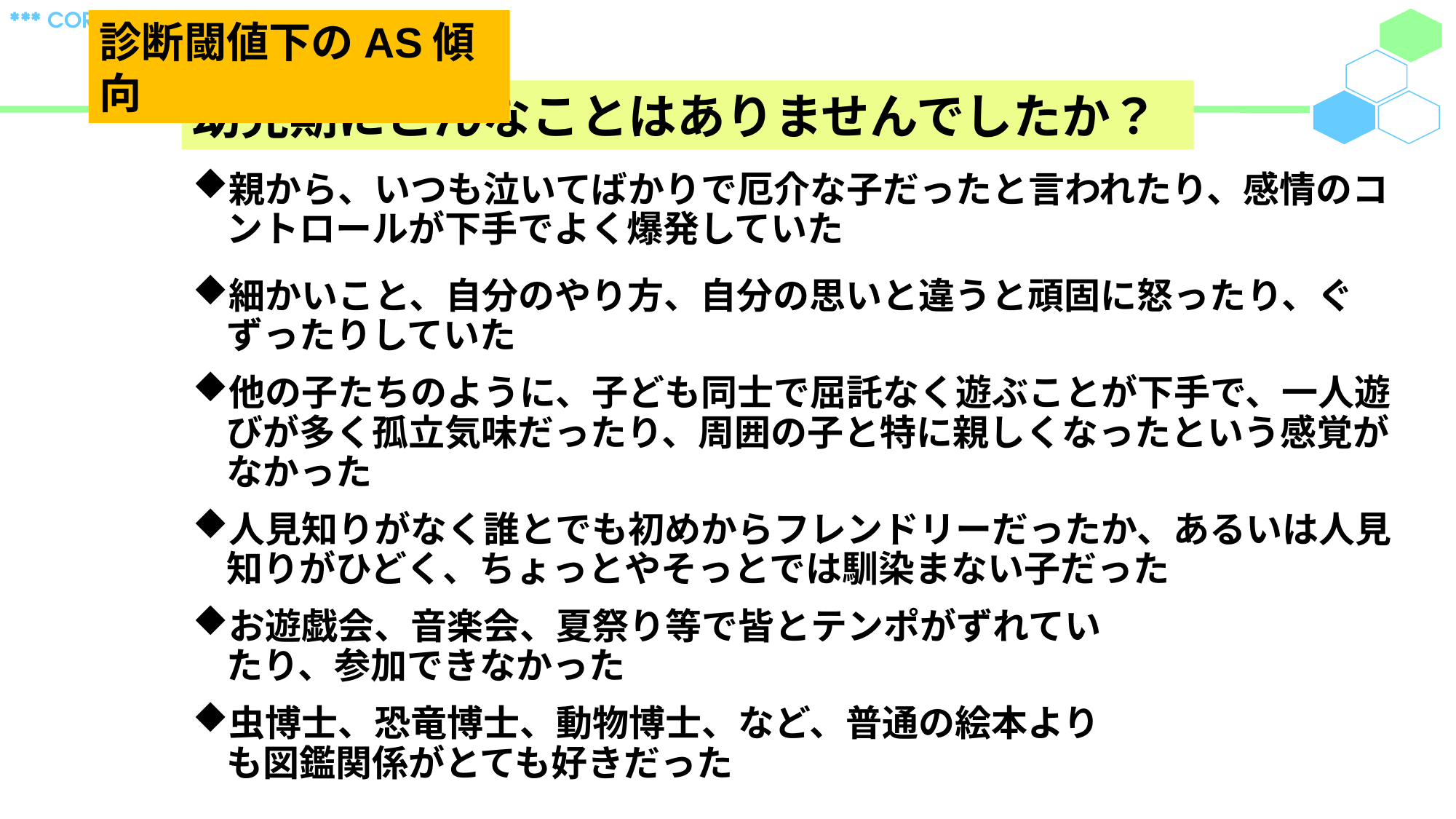

診断閾値下のAS傾向
幼児期にこんなことはありませんでしたか？
親から、いつも泣いてばかりで厄介な子だったと言われたり、感情のコントロールが下手でよく爆発していた
細かいこと、自分のやり方、自分の思いと違うと頑固に怒ったり、ぐずったりしていた
他の子たちのように、子ども同士で屈託なく遊ぶことが下手で、一人遊びが多く孤立気味だったり、周囲の子と特に親しくなったという感覚がなかった
人見知りがなく誰とでも初めからフレンドリーだったか、あるいは人見知りがひどく、ちょっとやそっとでは馴染まない子だった
お遊戯会、音楽会、夏祭り等で皆とテンポがずれてい
たり、参加できなかった
虫博士、恐竜博士、動物博士、など、普通の絵本より
も図鑑関係がとても好きだった